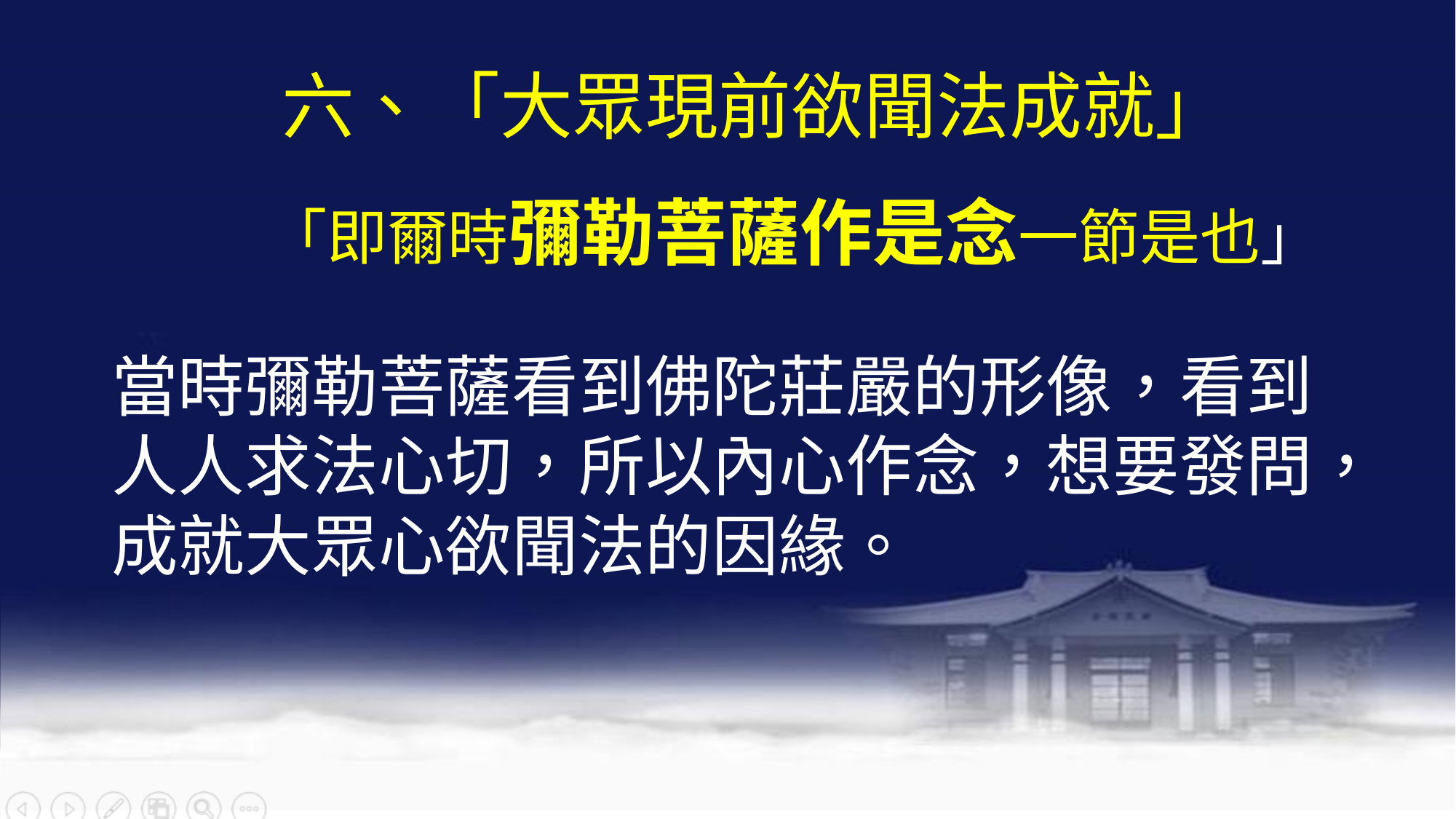

六、「大眾現前欲聞法成就」
「即爾時彌勒菩薩作是念一節是也」
當時彌勒菩薩看到佛陀莊嚴的形像，看到人人求法心切，所以內心作念，想要發問，成就大眾心欲聞法的因緣。